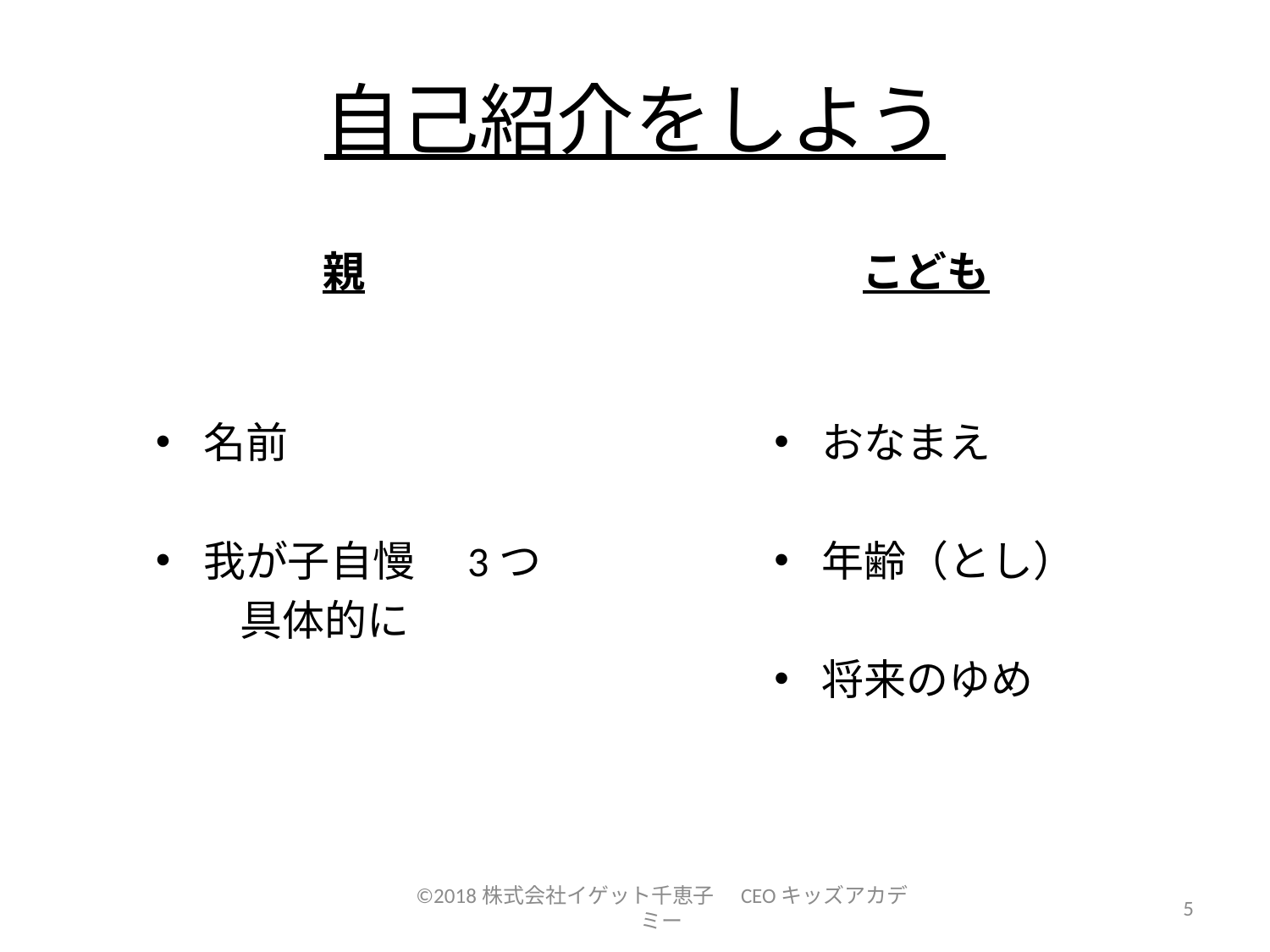

# 自己紹介をしよう
親
こども

名前

我が子自慢　3つ
　　具体的に

おなまえ

年齢（とし）

将来のゆめ
©2018株式会社イゲット千恵子　CEOキッズアカデミー
5